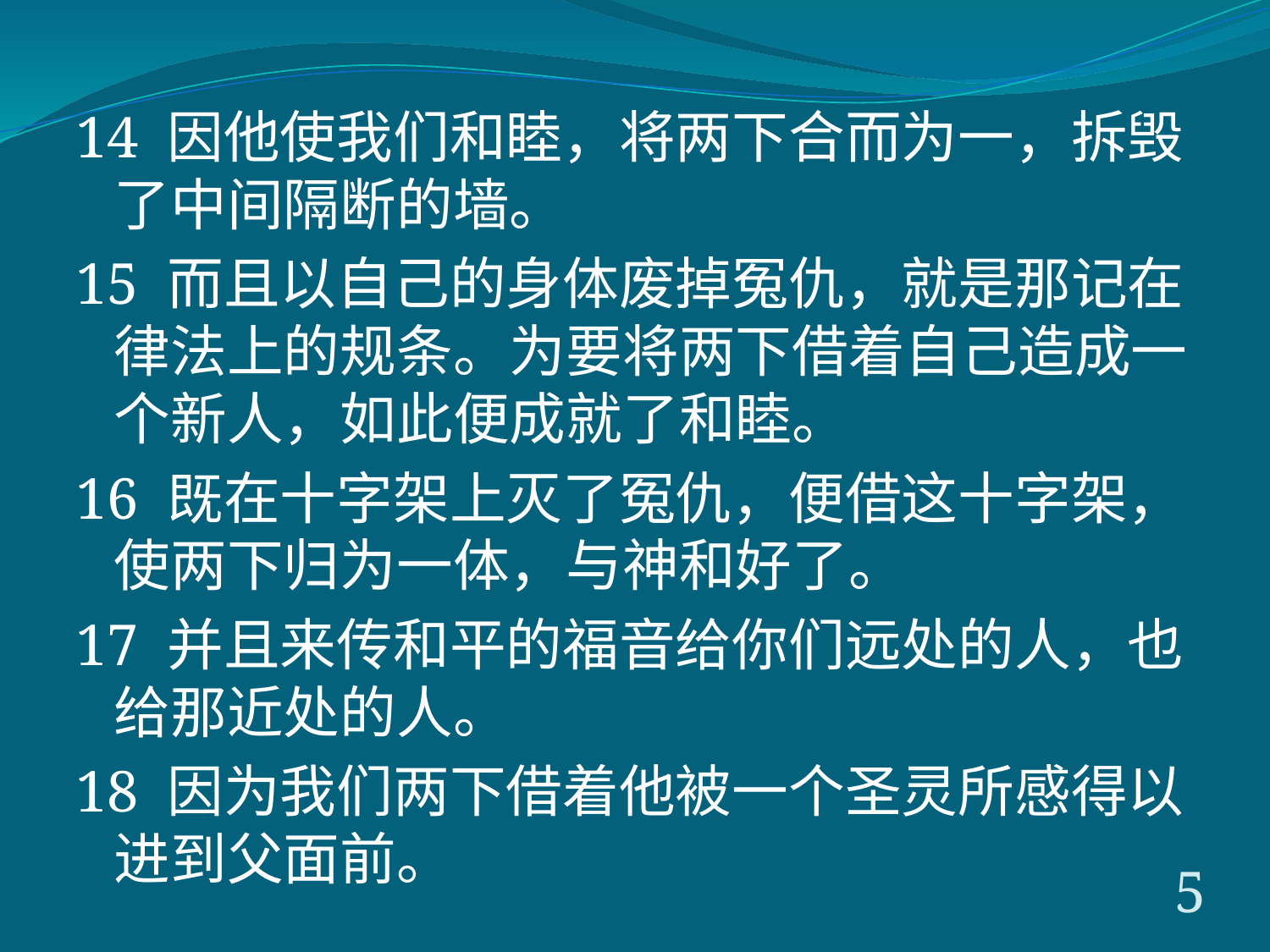

14 因他使我们和睦，将两下合而为一，拆毁了中间隔断的墙。
15 而且以自己的身体废掉冤仇，就是那记在律法上的规条。为要将两下借着自己造成一个新人，如此便成就了和睦。
16 既在十字架上灭了冤仇，便借这十字架，使两下归为一体，与神和好了。
17 并且来传和平的福音给你们远处的人，也给那近处的人。
18 因为我们两下借着他被一个圣灵所感得以进到父面前。

5